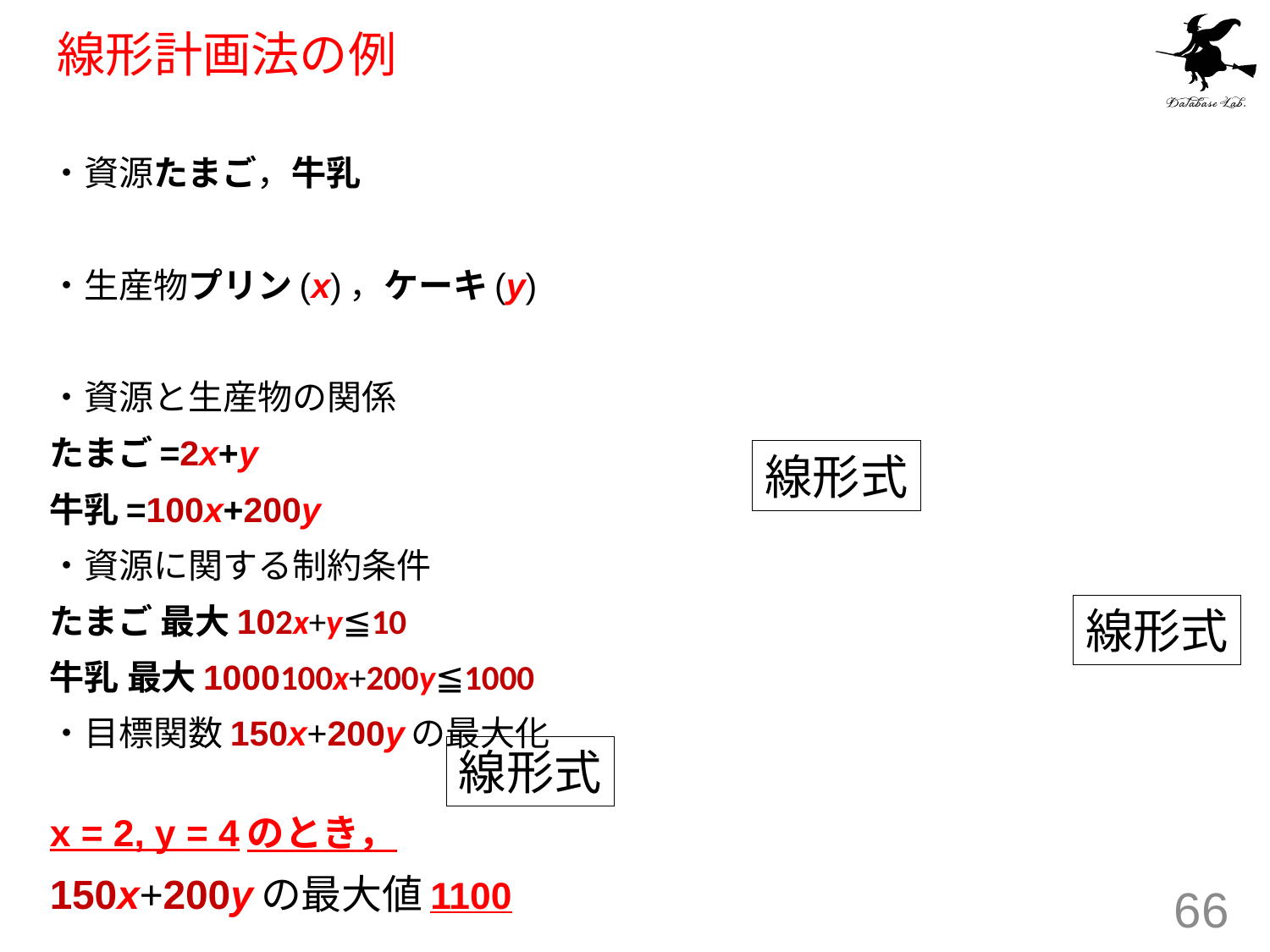

# 線形計画法の例
・資源たまご，牛乳

・生産物プリン(x)，ケーキ(y)

・資源と生産物の関係
たまご=2x+y
牛乳=100x+200y
・資源に関する制約条件
たまご 最大102x+y≦10
牛乳 最大1000100x+200y≦1000
・目標関数150x+200yの最大化
x = 2, y = 4のとき，
150x+200yの最大値1100

線形式
線形式
線形式
66